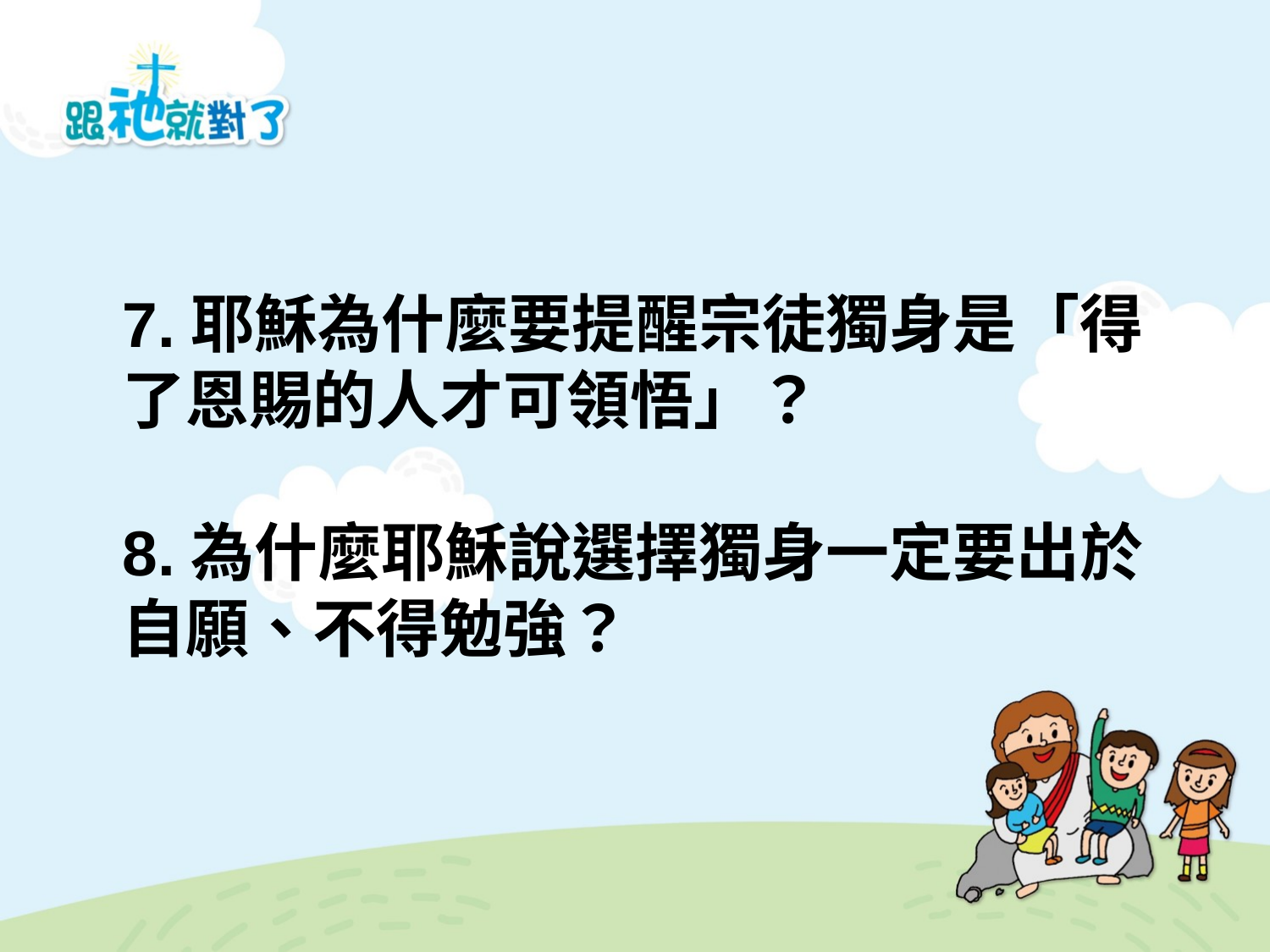

7.耶穌為什麼要提醒宗徒獨身是「得了恩賜的人才可領悟」？

8.為什麼耶穌說選擇獨身一定要出於自願、不得勉強？